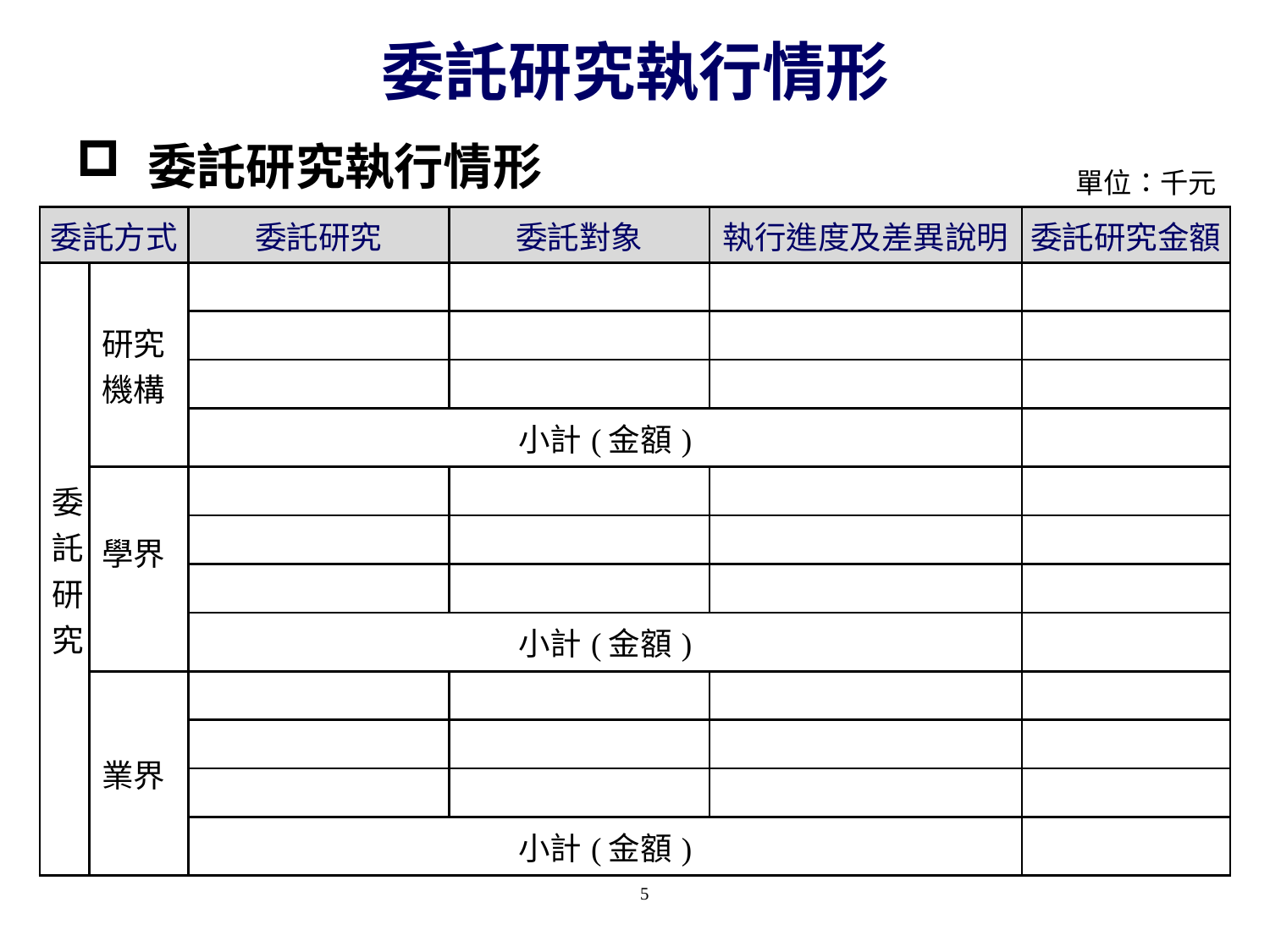

# 委託研究執行情形
委託研究執行情形
單位：千元
| 委託方式 |  | 委託研究 | 委託對象 | 執行進度及差異說明 | 委託研究金額 |
| --- | --- | --- | --- | --- | --- |
| 委託研究 | 研究機構 |  |  |  |  |
|  |  |  |  |  |  |
|  |  |  |  |  |  |
|  |  | 小計(金額) |  |  |  |
|  | 學界 |  |  |  |  |
|  |  |  |  |  |  |
|  |  |  |  |  |  |
|  |  | 小計(金額) |  |  |  |
|  | 業界 |  |  |  |  |
|  |  |  |  |  |  |
|  |  |  |  |  |  |
|  |  | 小計(金額) |  |  |  |
5